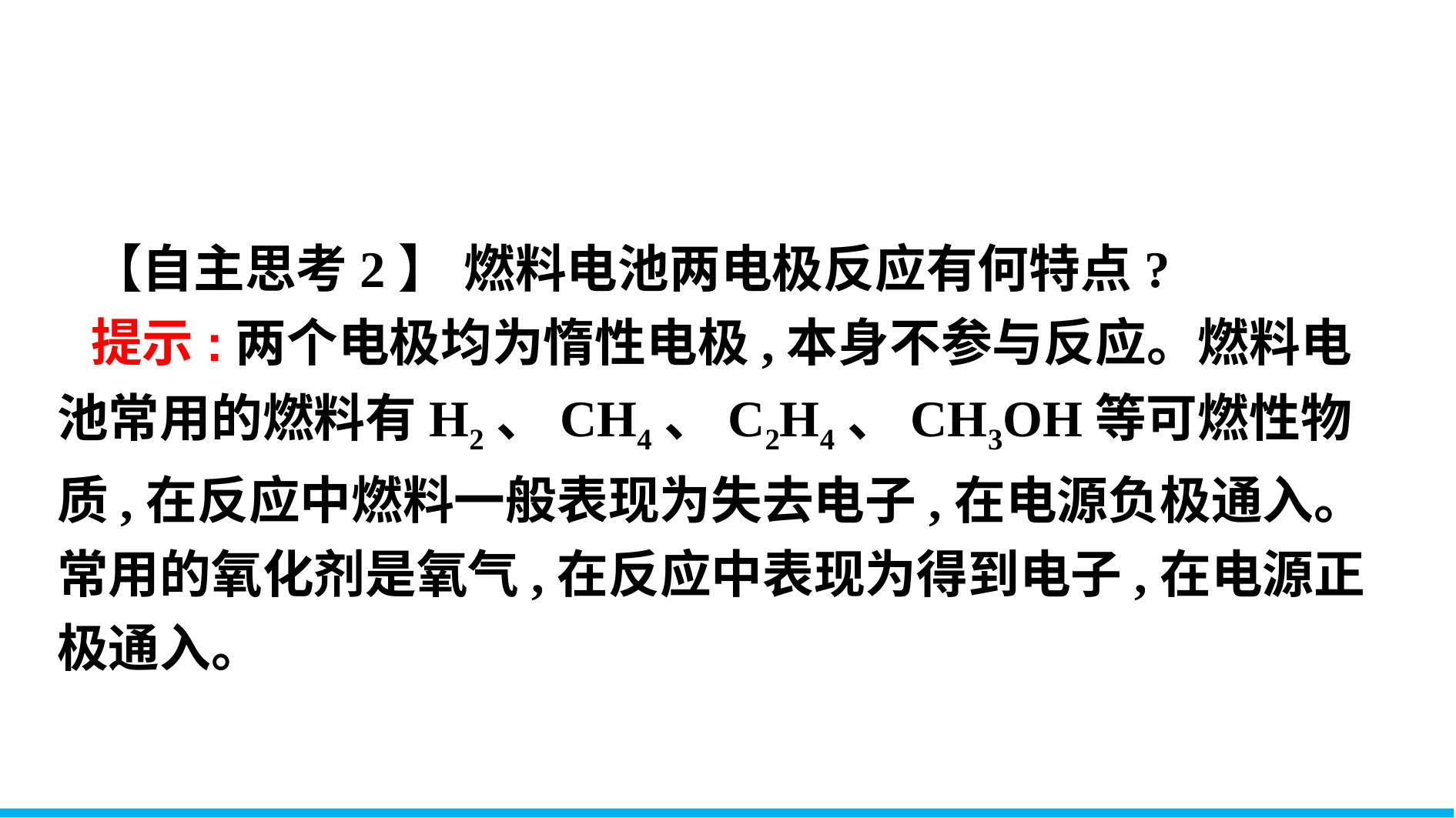

【自主思考2】 燃料电池两电极反应有何特点?
提示:两个电极均为惰性电极,本身不参与反应。燃料电池常用的燃料有H2、CH4、C2H4、CH3OH等可燃性物质,在反应中燃料一般表现为失去电子,在电源负极通入。常用的氧化剂是氧气,在反应中表现为得到电子,在电源正极通入。